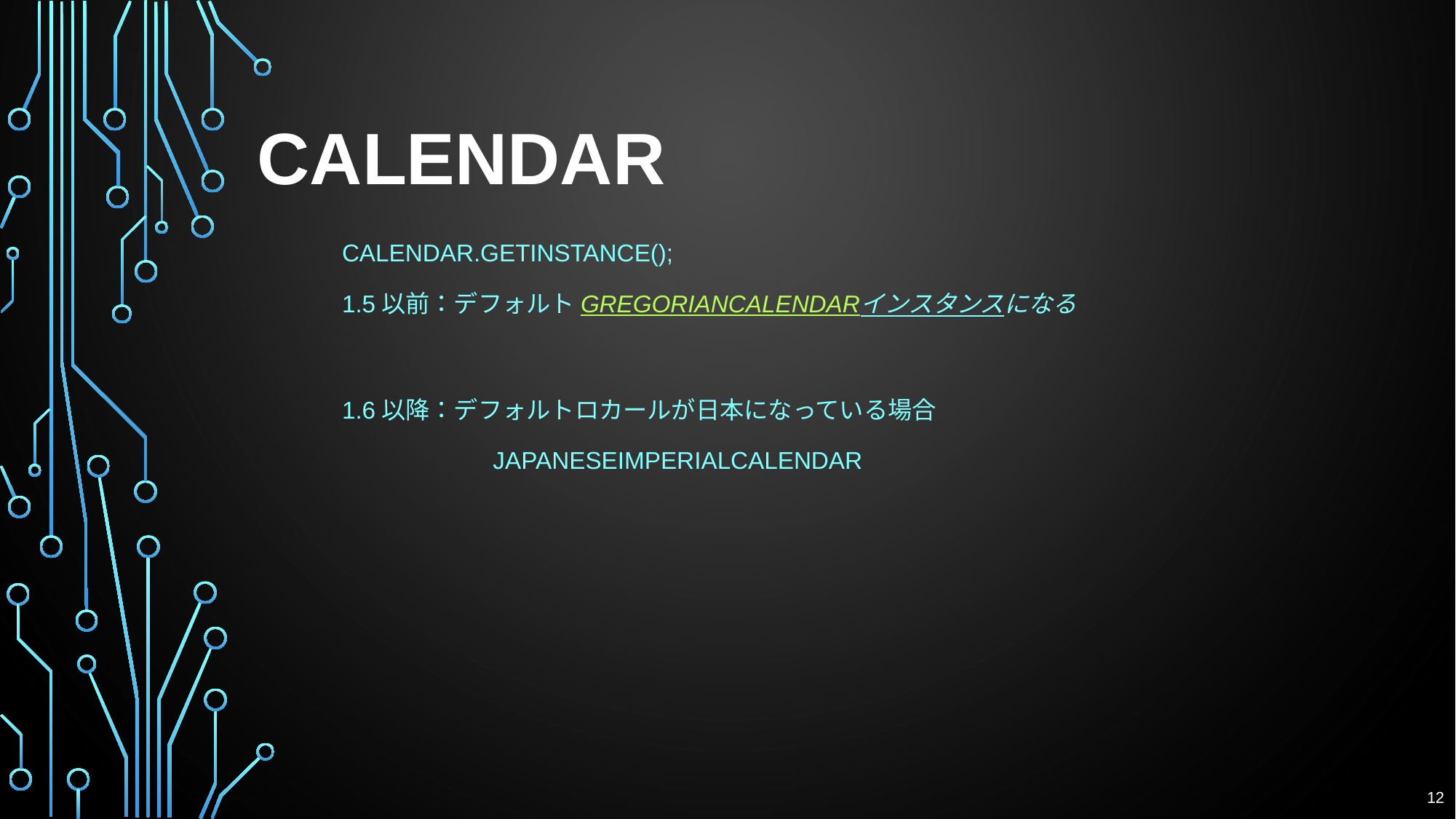

# Calendar

calendar.getInstance();
1.5以前：デフォルトGregorianCalendarインスタンスになる

1.6以降：デフォルトロカールが日本になっている場合
　　　　　　JapaneseImperialCalendar

12